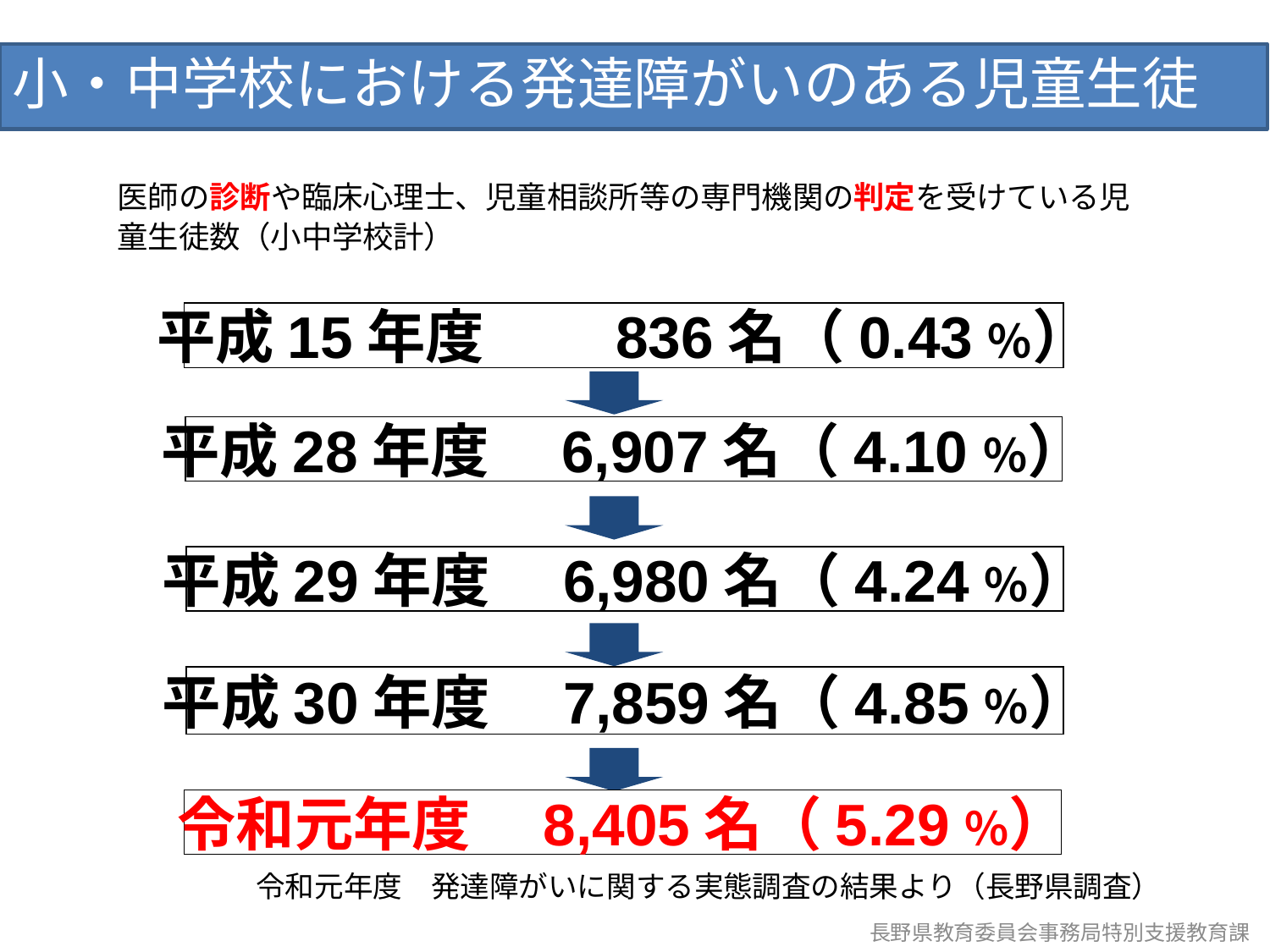

小・中学校における発達障がいのある児童生徒
医師の診断や臨床心理士、児童相談所等の専門機関の判定を受けている児童生徒数（小中学校計）
平成15年度　　836名（0.43％）

平成28年度　6,907名（4.10％）

平成29年度　6,980名（4.24％）

平成30年度　7,859名（4.85％）

令和元年度　8,405名（5.29％）
令和元年度　発達障がいに関する実態調査の結果より（長野県調査）
長野県教育委員会事務局特別支援教育課